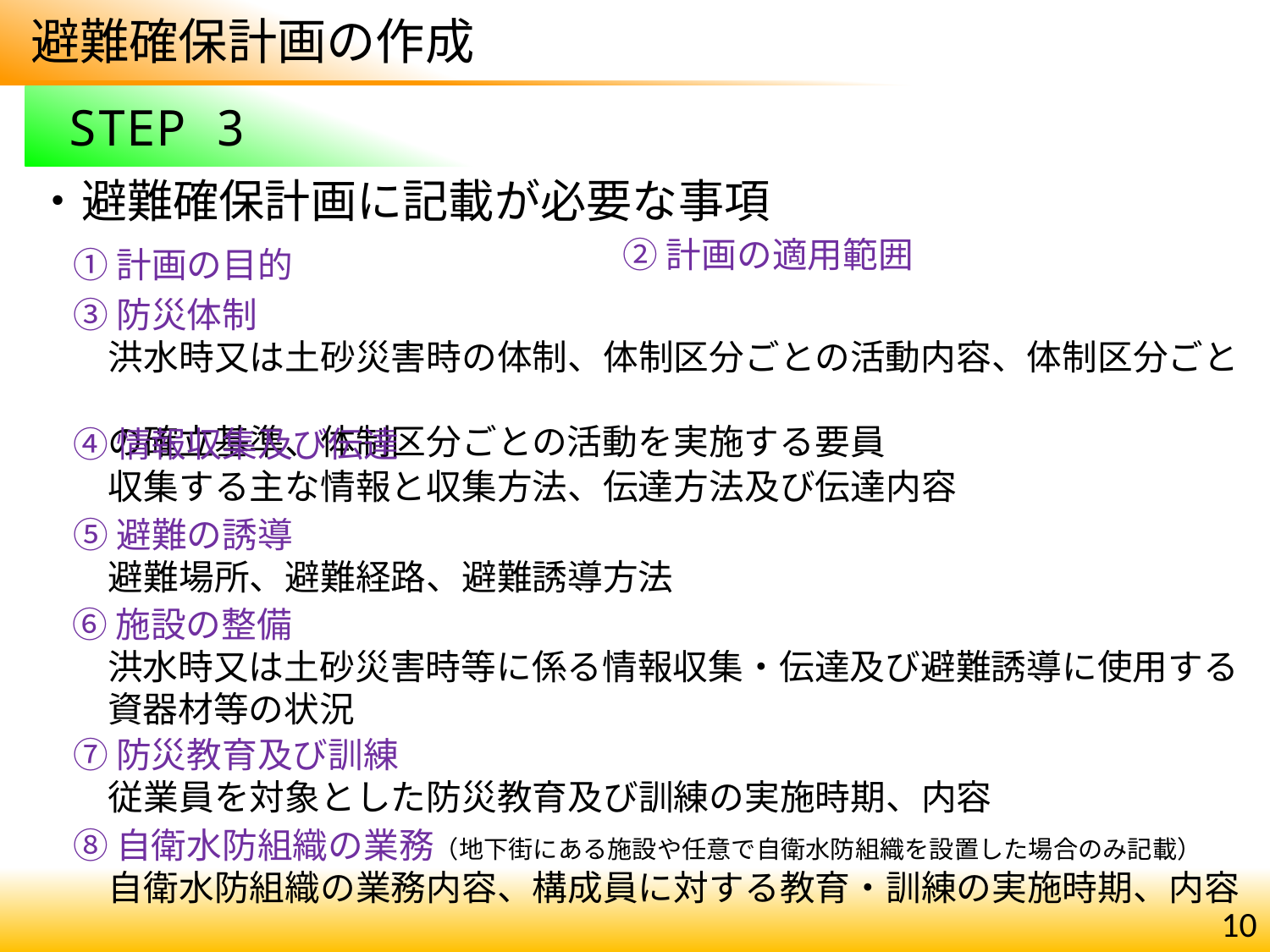

避難確保計画の作成
 STEP 3
・避難確保計画に記載が必要な事項
　② 計画の適用範囲
　① 計画の目的
　③ 防災体制
　　洪水時又は土砂災害時の体制、体制区分ごとの活動内容、体制区分ごと
　　の確立基準、体制区分ごとの活動を実施する要員
　④ 情報収集及び伝達
　　収集する主な情報と収集方法、伝達方法及び伝達内容
　⑤ 避難の誘導
　　避難場所、避難経路、避難誘導方法
　⑥ 施設の整備
　　洪水時又は土砂災害時等に係る情報収集・伝達及び避難誘導に使用する
　　資器材等の状況
　⑦ 防災教育及び訓練
　　従業員を対象とした防災教育及び訓練の実施時期、内容
　⑧ 自衛水防組織の業務（地下街にある施設や任意で自衛水防組織を設置した場合のみ記載）
　　自衛水防組織の業務内容、構成員に対する教育・訓練の実施時期、内容

10